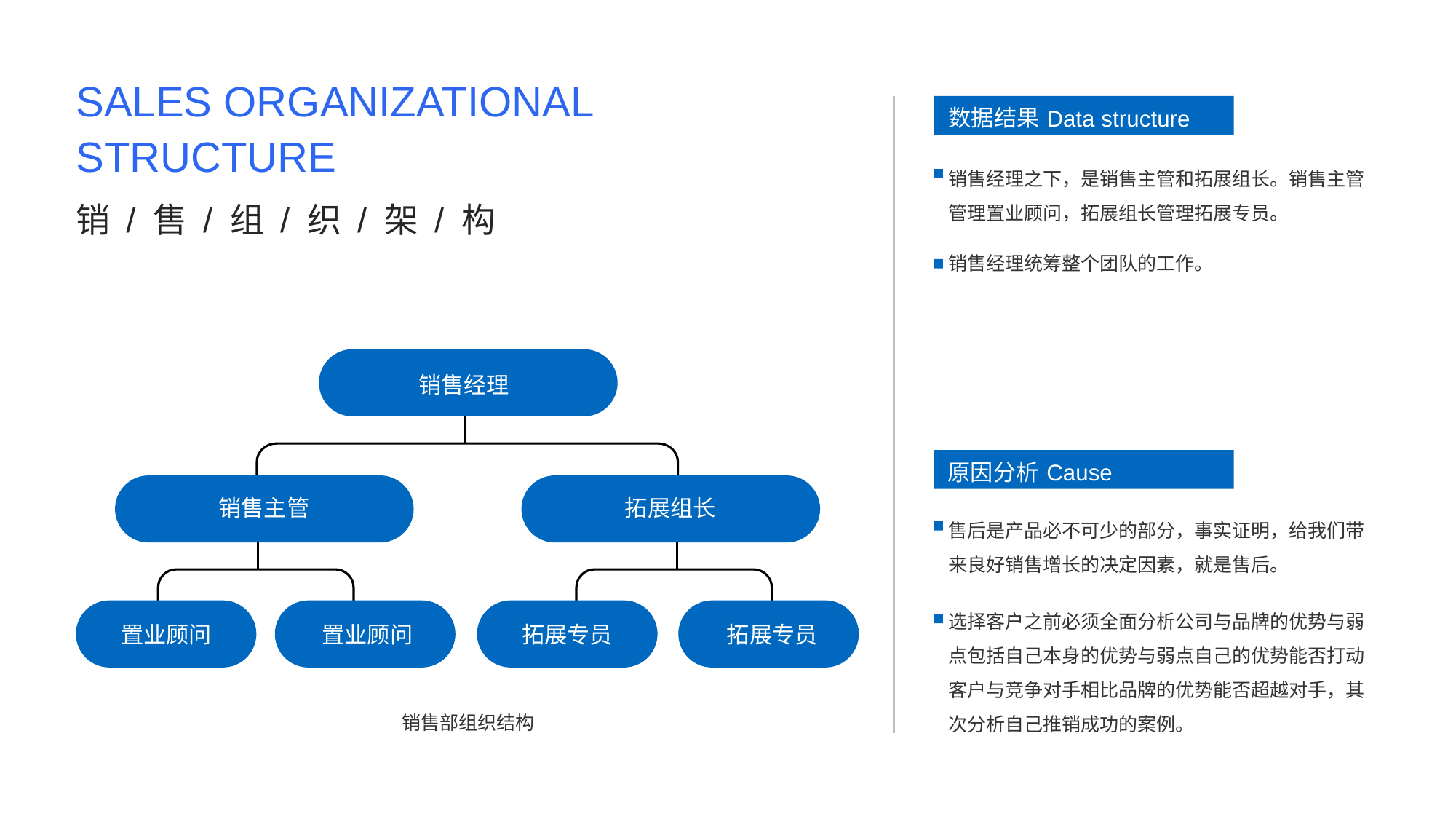

SALES ORGANIZATIONAL
STRUCTURE

数据结果
Data structure
销售经理之下，是销售主管和拓展组长。销售主管
管理置业顾问，拓展组长管理拓展专员。

销 / 售 / 组 / 织 / 架 / 构
销售经理统筹整个团队的工作。

销售经理

原因分析
Cause

销售主管
拓展组长
售后是产品必不可少的部分，事实证明，给我们带
来良好销售增长的决定因素，就是售后。

选择客户之前必须全面分析公司与品牌的优势与弱
点包括自己本身的优势与弱点自己的优势能否打动
客户与竞争对手相比品牌的优势能否超越对手，其
次分析自己推销成功的案例。

置业顾问
置业顾问
拓展专员
拓展专员
销售部组织结构